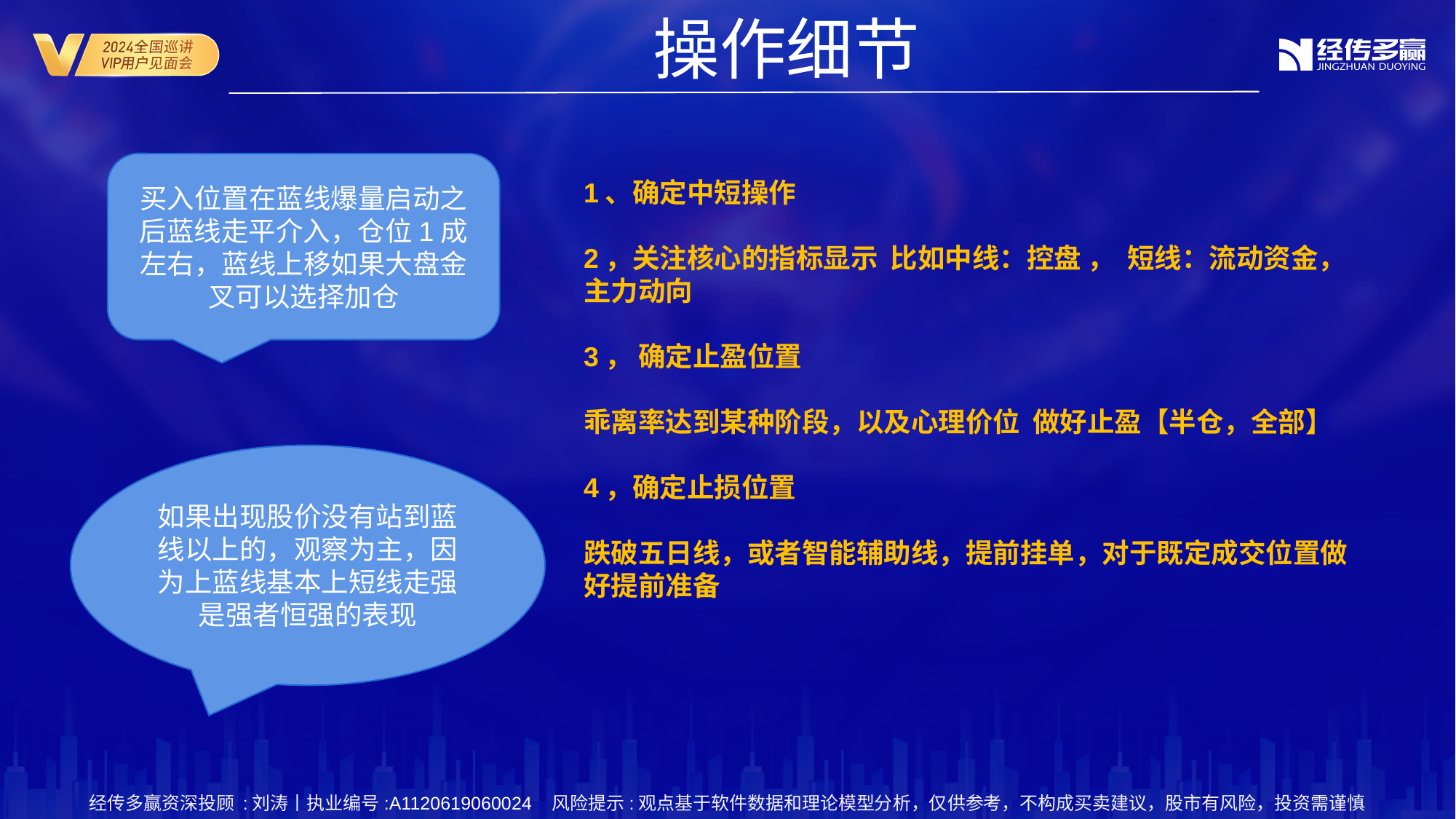

操作细节
买入位置在蓝线爆量启动之后蓝线走平介入，仓位1成左右，蓝线上移如果大盘金叉可以选择加仓
1、确定中短操作

2，关注核心的指标显示  比如中线：控盘 ，  短线：流动资金，主力动向

3， 确定止盈位置

乖离率达到某种阶段，以及心理价位  做好止盈【半仓，全部】

4，确定止损位置

跌破五日线，或者智能辅助线，提前挂单，对于既定成交位置做好提前准备

如果出现股价没有站到蓝线以上的，观察为主，因为上蓝线基本上短线走强是强者恒强的表现